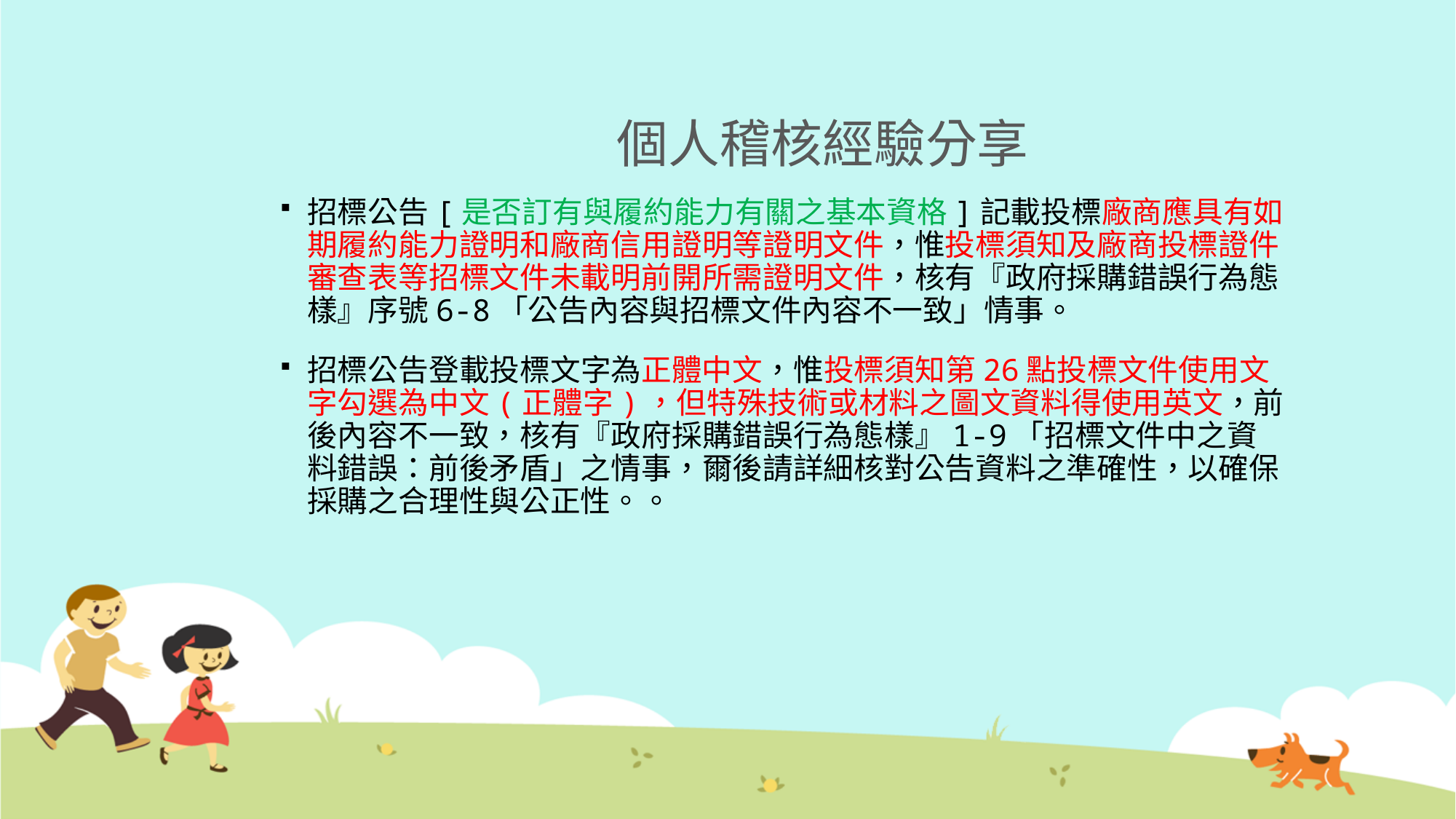

# 個人稽核經驗分享
招標公告[是否訂有與履約能力有關之基本資格]記載投標廠商應具有如期履約能力證明和廠商信用證明等證明文件，惟投標須知及廠商投標證件審查表等招標文件未載明前開所需證明文件，核有『政府採購錯誤行為態樣』序號6-8「公告內容與招標文件內容不一致」情事。
招標公告登載投標文字為正體中文，惟投標須知第26點投標文件使用文字勾選為中文(正體字)，但特殊技術或材料之圖文資料得使用英文，前後內容不一致，核有『政府採購錯誤行為態樣』1-9「招標文件中之資料錯誤：前後矛盾」之情事，爾後請詳細核對公告資料之準確性，以確保採購之合理性與公正性。。